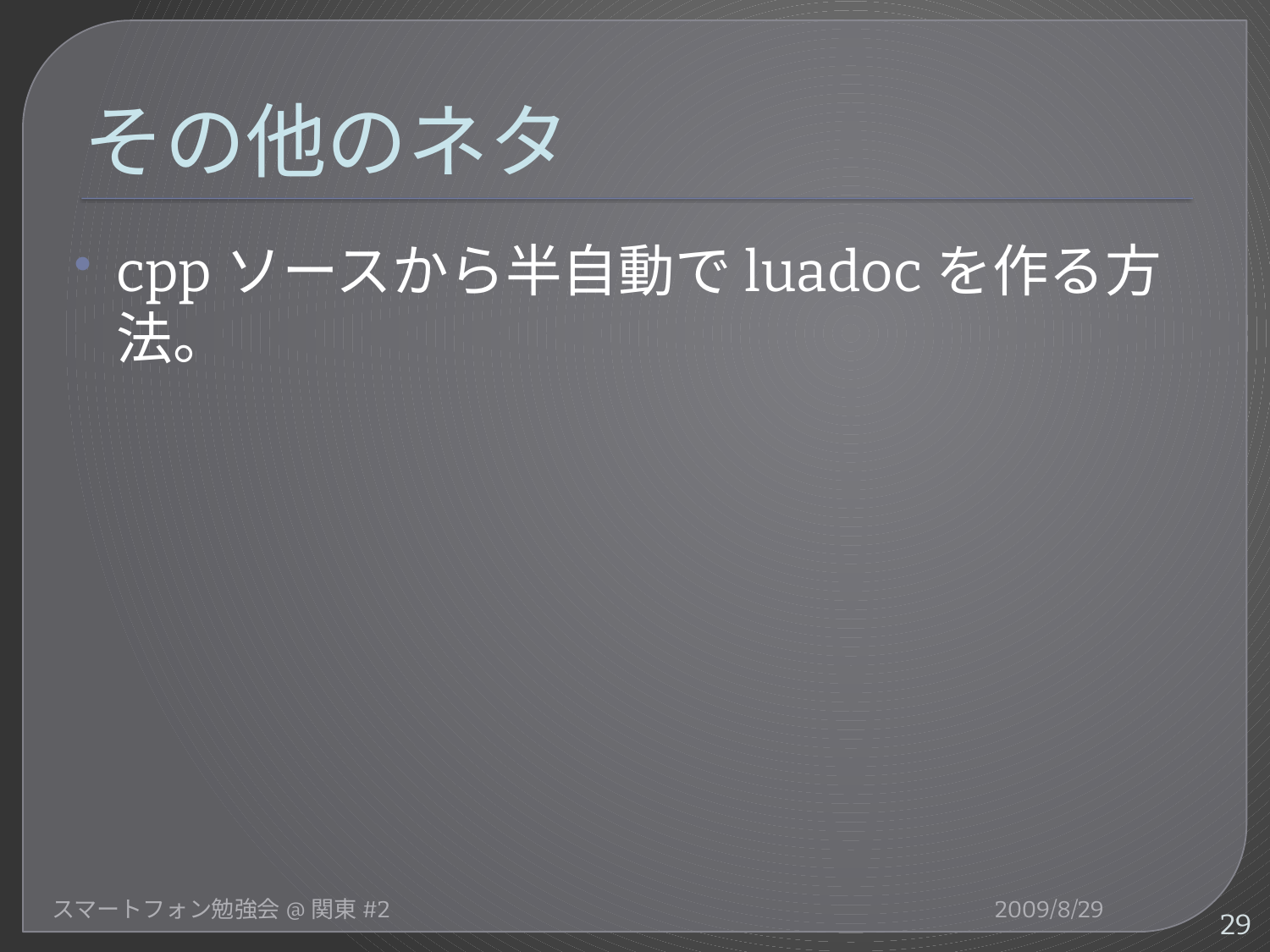

# その他のネタ
cppソースから半自動でluadocを作る方法。
スマートフォン勉強会@関東#2
2009/8/29
29